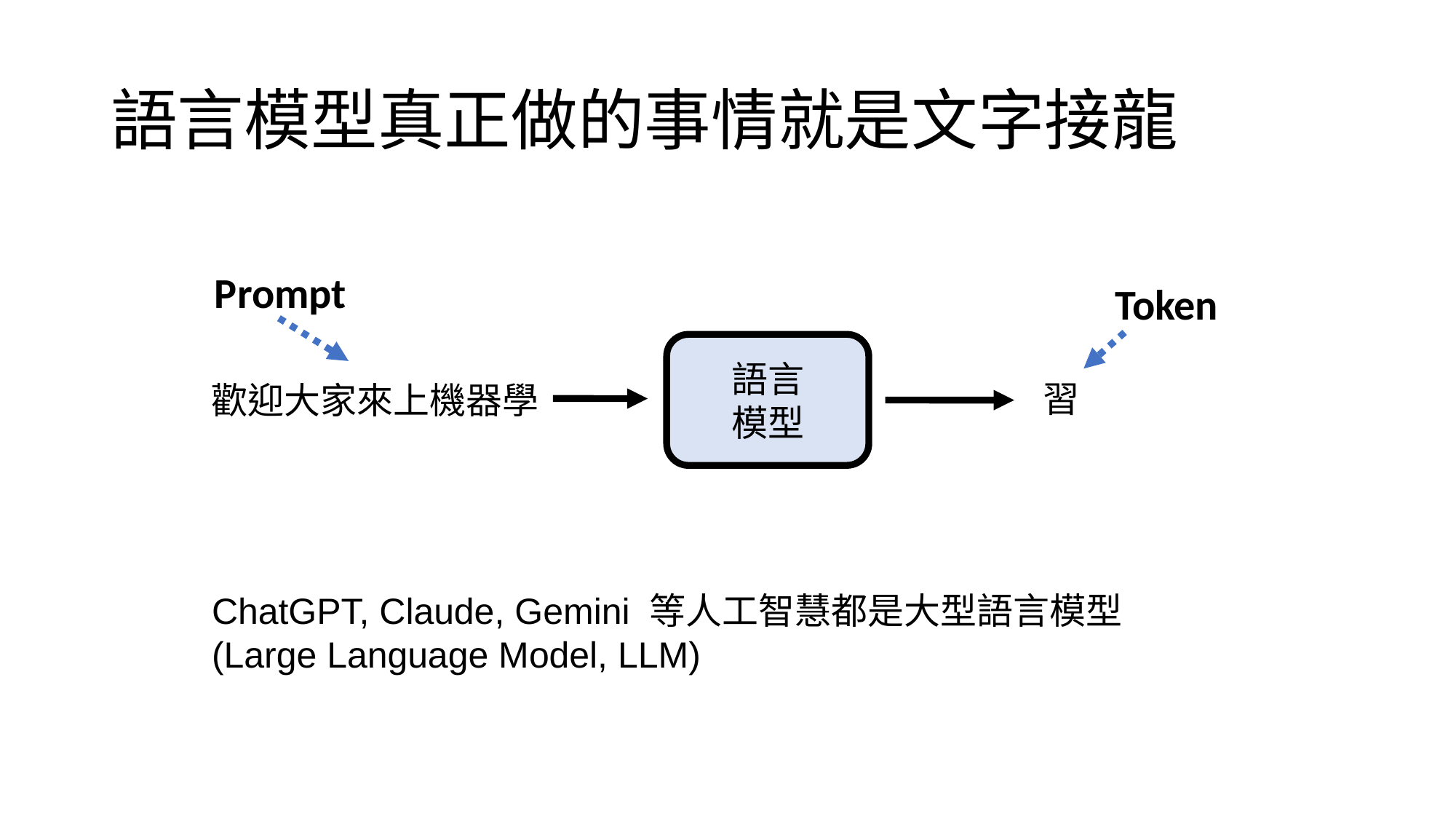

# 語言模型真正做的事情就是文字接龍
Prompt
Token

語言
模型
習
歡迎大家來上機器學

ChatGPT, Claude, Gemini 等人工智慧都是大型語言模型 (Large Language Model, LLM)